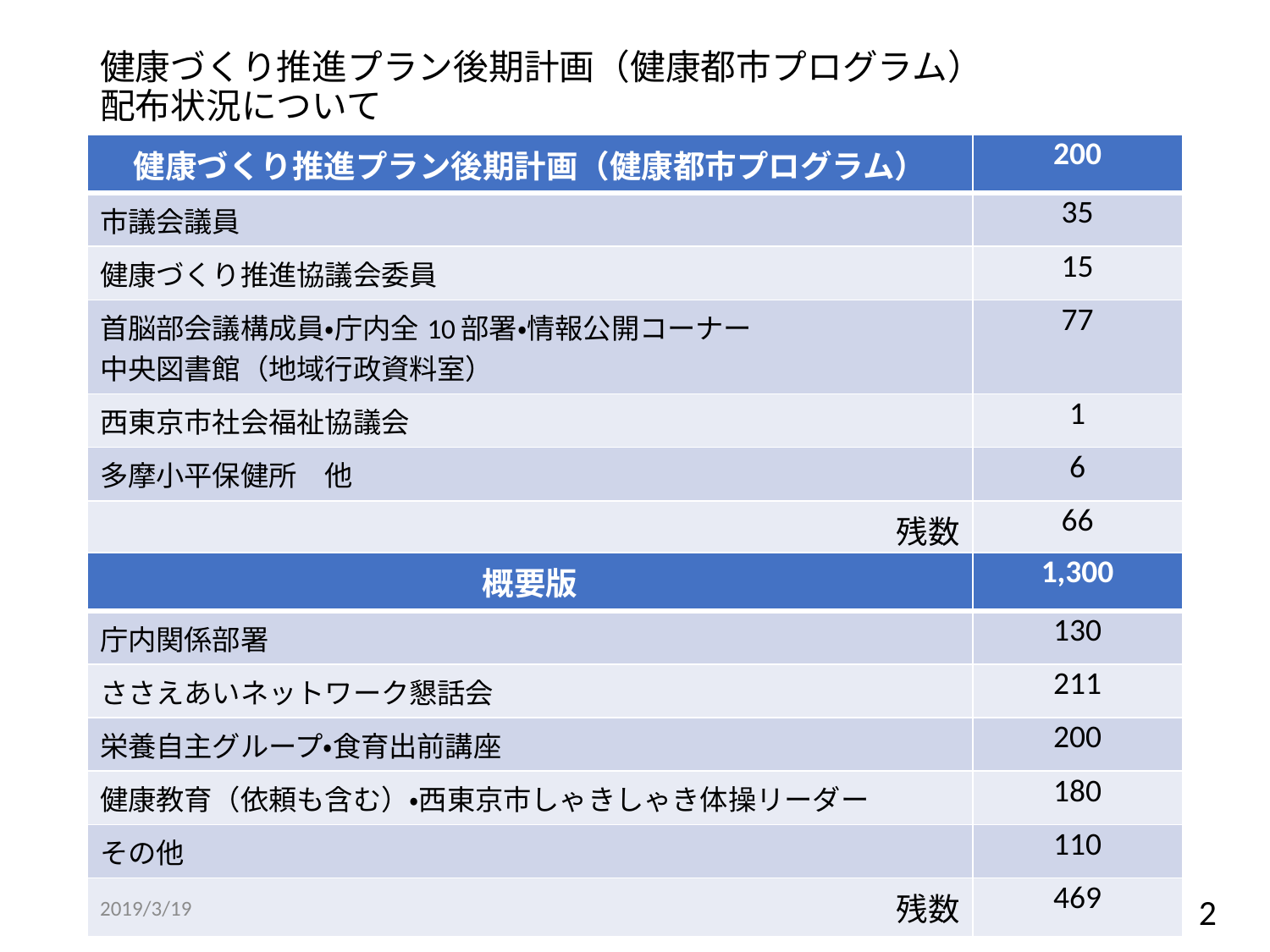

# 健康づくり推進プラン後期計画（健康都市プログラム） 配布状況について
| 健康づくり推進プラン後期計画（健康都市プログラム） | 200 |
| --- | --- |
| 市議会議員 | 35 |
| 健康づくり推進協議会委員 | 15 |
| 首脳部会議構成員・庁内全10部署・情報公開コーナー 中央図書館（地域行政資料室） | 77 |
| 西東京市社会福祉協議会 | 1 |
| 多摩小平保健所　他 | 6 |
| 残数 | 66 |
| 概要版 | 1,300 |
| --- | --- |
| 庁内関係部署 | 130 |
| ささえあいネットワーク懇話会 | 211 |
| 栄養自主グループ・食育出前講座 | 200 |
| 健康教育（依頼も含む）・西東京市しゃきしゃき体操リーダー | 180 |
| その他 | 110 |
| 残数 | 469 |
2019/3/19
2